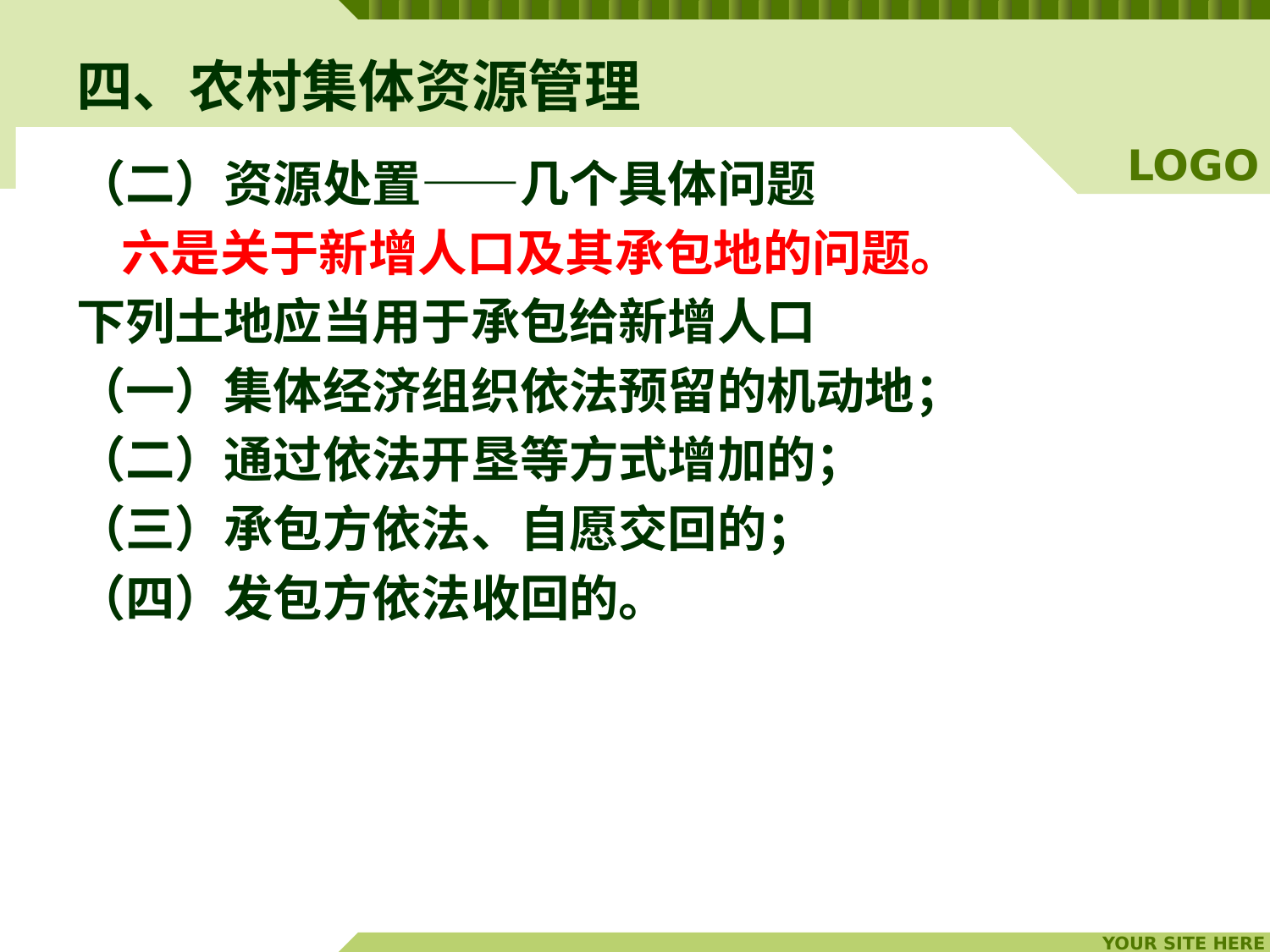

# 四、农村集体资源管理
（二）资源处置——几个具体问题
   六是关于新增人口及其承包地的问题。
下列土地应当用于承包给新增人口
（一）集体经济组织依法预留的机动地；
（二）通过依法开垦等方式增加的；
（三）承包方依法、自愿交回的；
（四）发包方依法收回的。